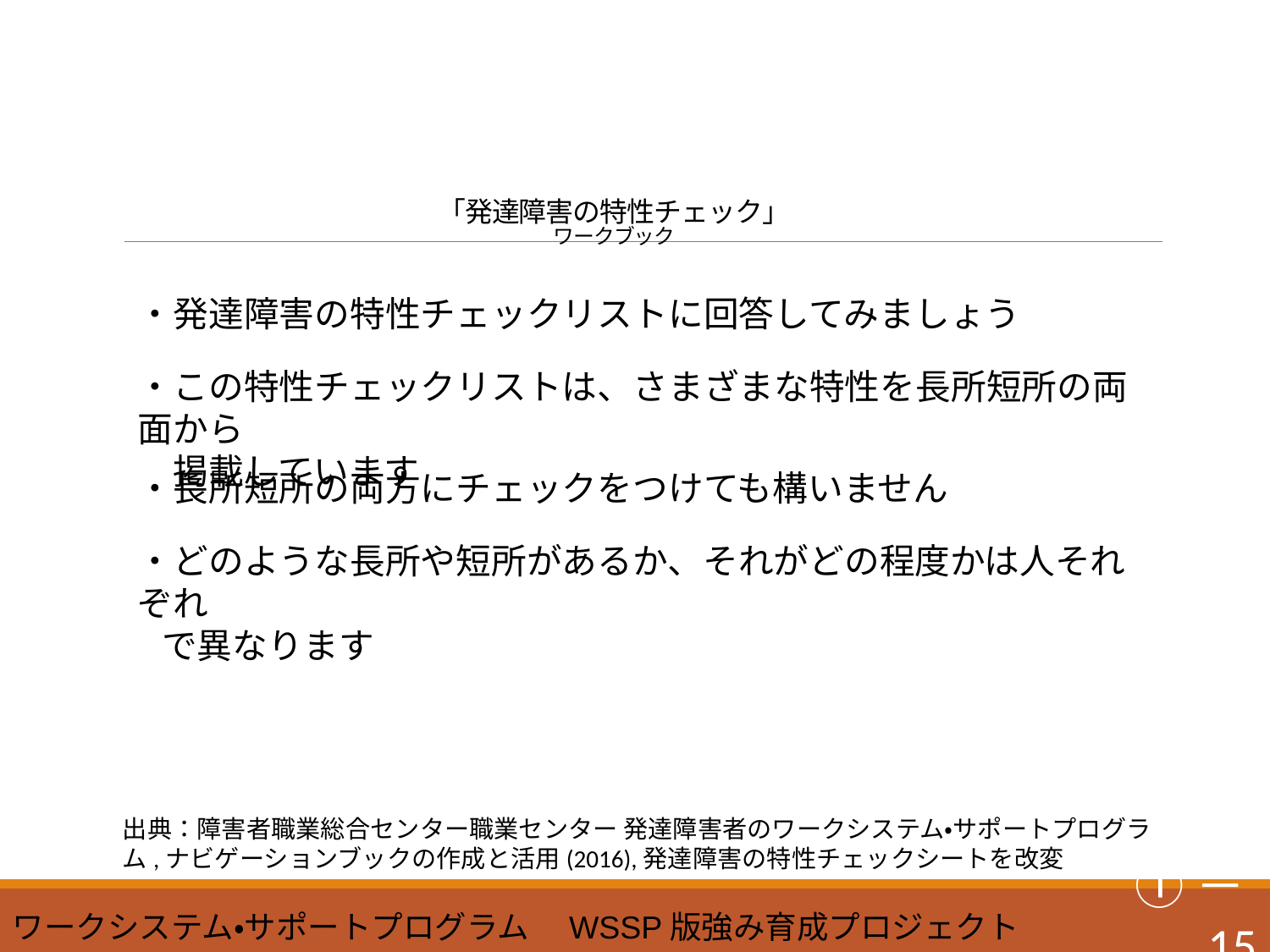

# 「発達障害の特性チェック」 ワークブック
・発達障害の特性チェックリストに回答してみましょう
・この特性チェックリストは、さまざまな特性を長所短所の両面から
　掲載しています
・長所短所の両方にチェックをつけても構いません
・どのような長所や短所があるか、それがどの程度かは人それぞれ
  で異なります
出典：障害者職業総合センター職業センター 発達障害者のワークシステム・サポートプログラム,ナビゲーションブックの作成と活用(2016),発達障害の特性チェックシートを改変
①－15
ワークシステム・サポートプログラム　WSSP版強み育成プロジェクト